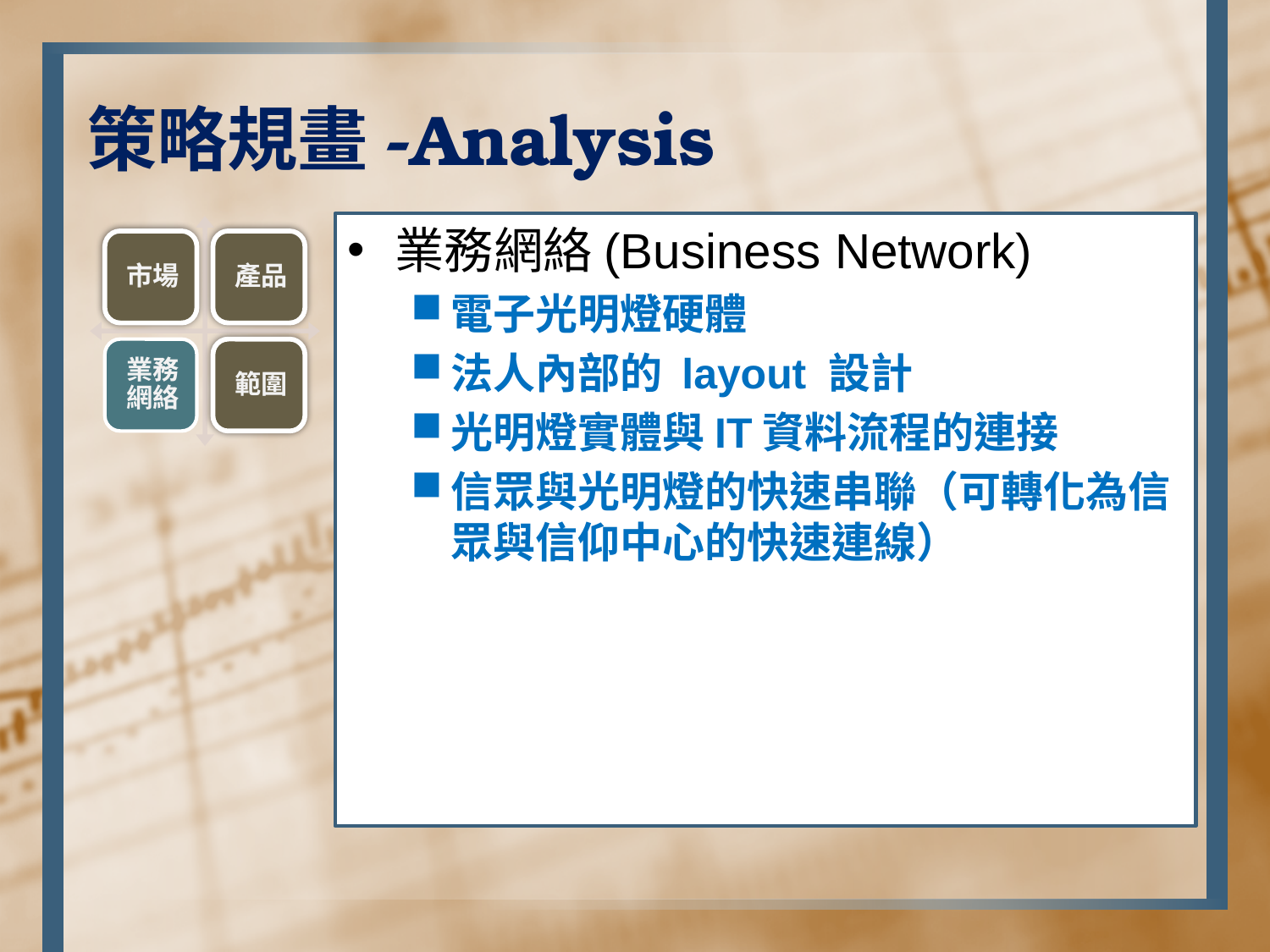

# 策略規畫-Analysis
業務網絡(Business Network)
電子光明燈硬體
法人內部的 layout 設計
光明燈實體與IT資料流程的連接
信眾與光明燈的快速串聯（可轉化為信眾與信仰中心的快速連線）

市場
產品
業務網絡
範圍